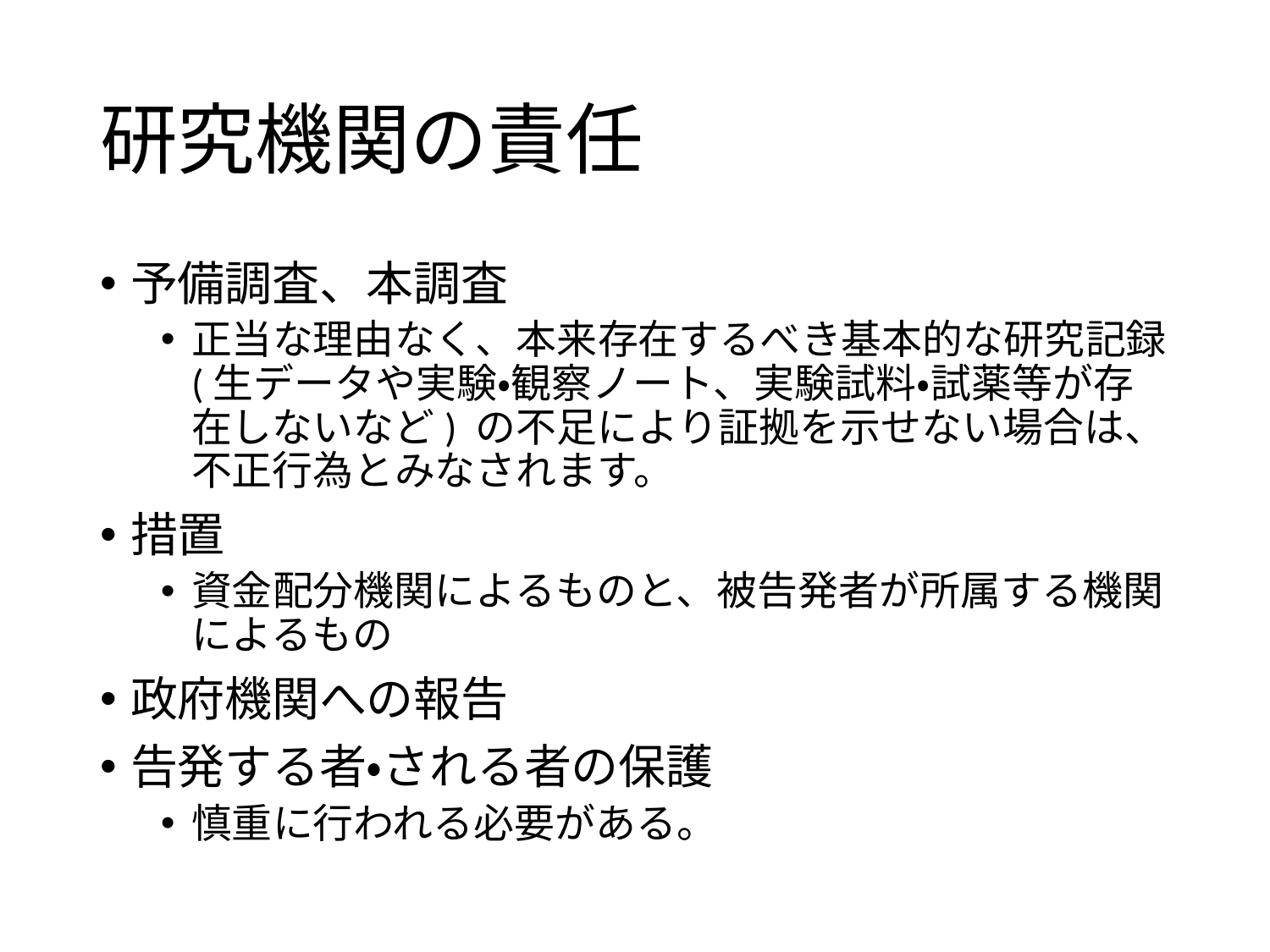

# 研究機関の責任
予備調査、本調査
正当な理由なく、本来存在するべき基本的な研究記録(生データや実験・観察ノート、実験試料・試薬等が存在しないなど) の不足により証拠を示せない場合は、不正行為とみなされます。
措置
資金配分機関によるものと、被告発者が所属する機関によるもの
政府機関への報告
告発する者・される者の保護
慎重に行われる必要がある。